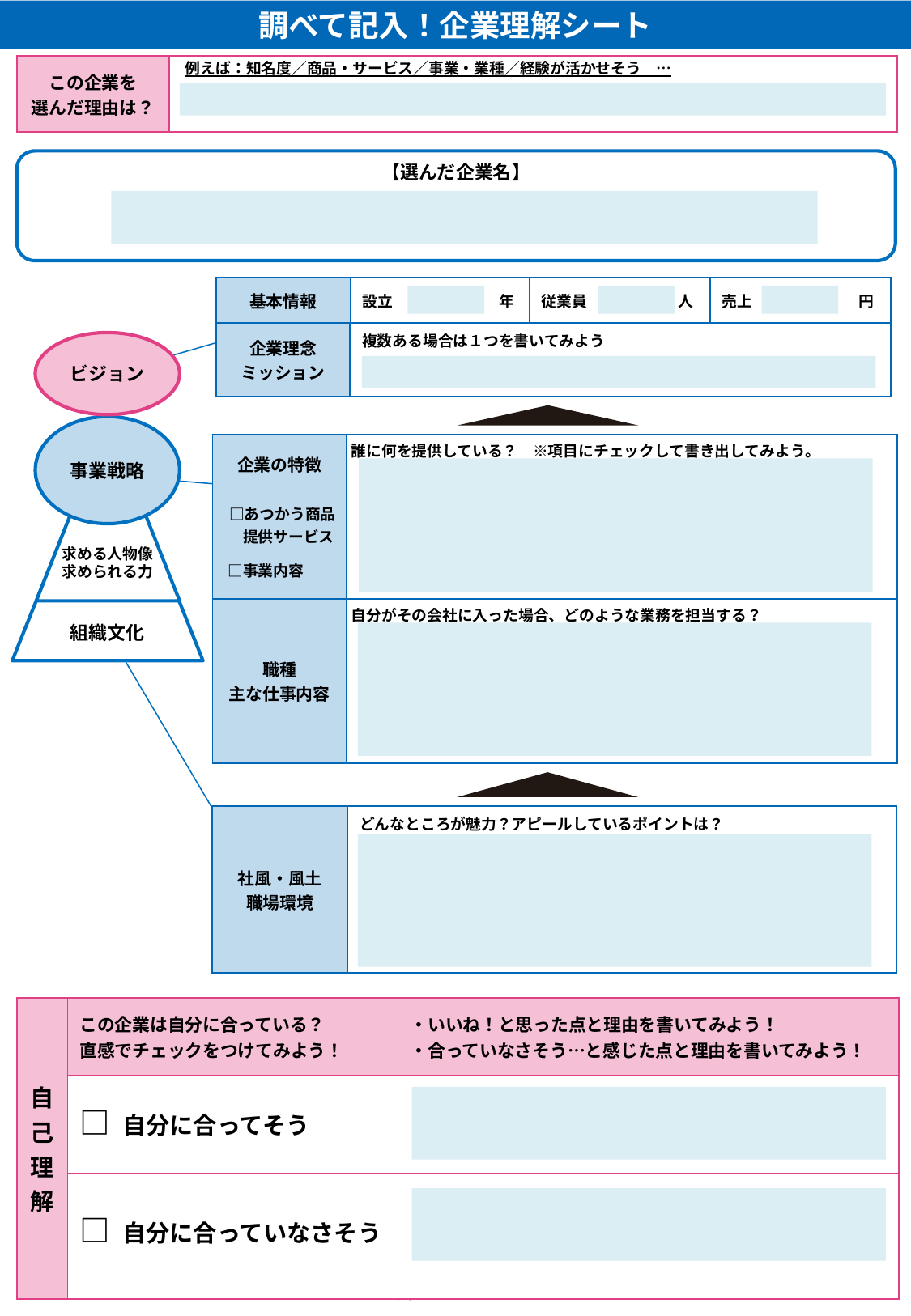

調べて記入！企業理解シート
| この企業を 選んだ理由は？ | 例えば：知名度／商品・サービス／事業・業種／経験が活かせそう　… |
| --- | --- |

【選んだ企業名】

| 基本情報 | 設立　　　　　　　年 | 従業員　　　　　　人 | 売上　　　　　　　円 |
| --- | --- | --- | --- |

| 企業理念 ミッション | 複数ある場合は１つを書いてみよう |
| --- | --- |
ビジョン
事業戦略

求める人物像
求められる力
組織文化

| 企業の特徴 　□あつかう商品 　　提供サービス 　□事業内容 | 誰に何を提供している？　※項目にチェックして書き出してみよう。 |
| --- | --- |
| 職種 主な仕事内容 | 自分がその会社に入った場合、どのような業務を担当する？ |

| 社風・風土 職場環境 | どんなところが魅力？アピールしているポイントは？ |
| --- | --- |

| 自 己 理解 | この企業は自分に合っている？ 直感でチェックをつけてみよう！ | ・いいね！と思った点と理由を書いてみよう！ ・合っていなさそう…と感じた点と理由を書いてみよう！ |
| --- | --- | --- |
|  | □ 自分に合ってそう |  |
|  | □ 自分に合っていなさそう |  |